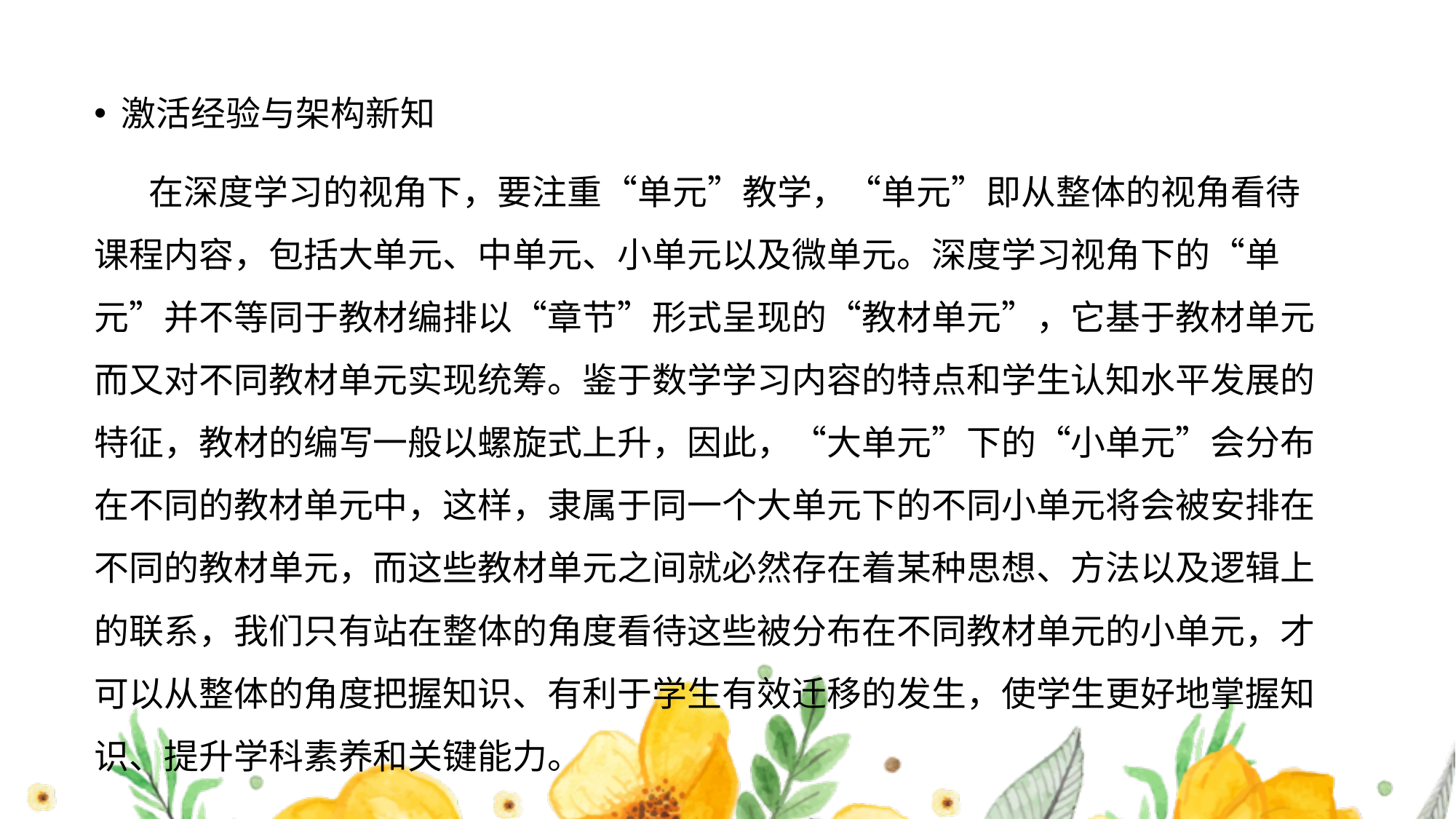

激活经验与架构新知
在深度学习的视角下，要注重“单元”教学，“单元”即从整体的视角看待课程内容，包括大单元、中单元、小单元以及微单元。深度学习视角下的“单元”并不等同于教材编排以“章节”形式呈现的“教材单元”，它基于教材单元而又对不同教材单元实现统筹。鉴于数学学习内容的特点和学生认知水平发展的特征，教材的编写一般以螺旋式上升，因此，“大单元”下的“小单元”会分布在不同的教材单元中，这样，隶属于同一个大单元下的不同小单元将会被安排在不同的教材单元，而这些教材单元之间就必然存在着某种思想、方法以及逻辑上的联系，我们只有站在整体的角度看待这些被分布在不同教材单元的小单元，才可以从整体的角度把握知识、有利于学生有效迁移的发生，使学生更好地掌握知识、提升学科素养和关键能力。